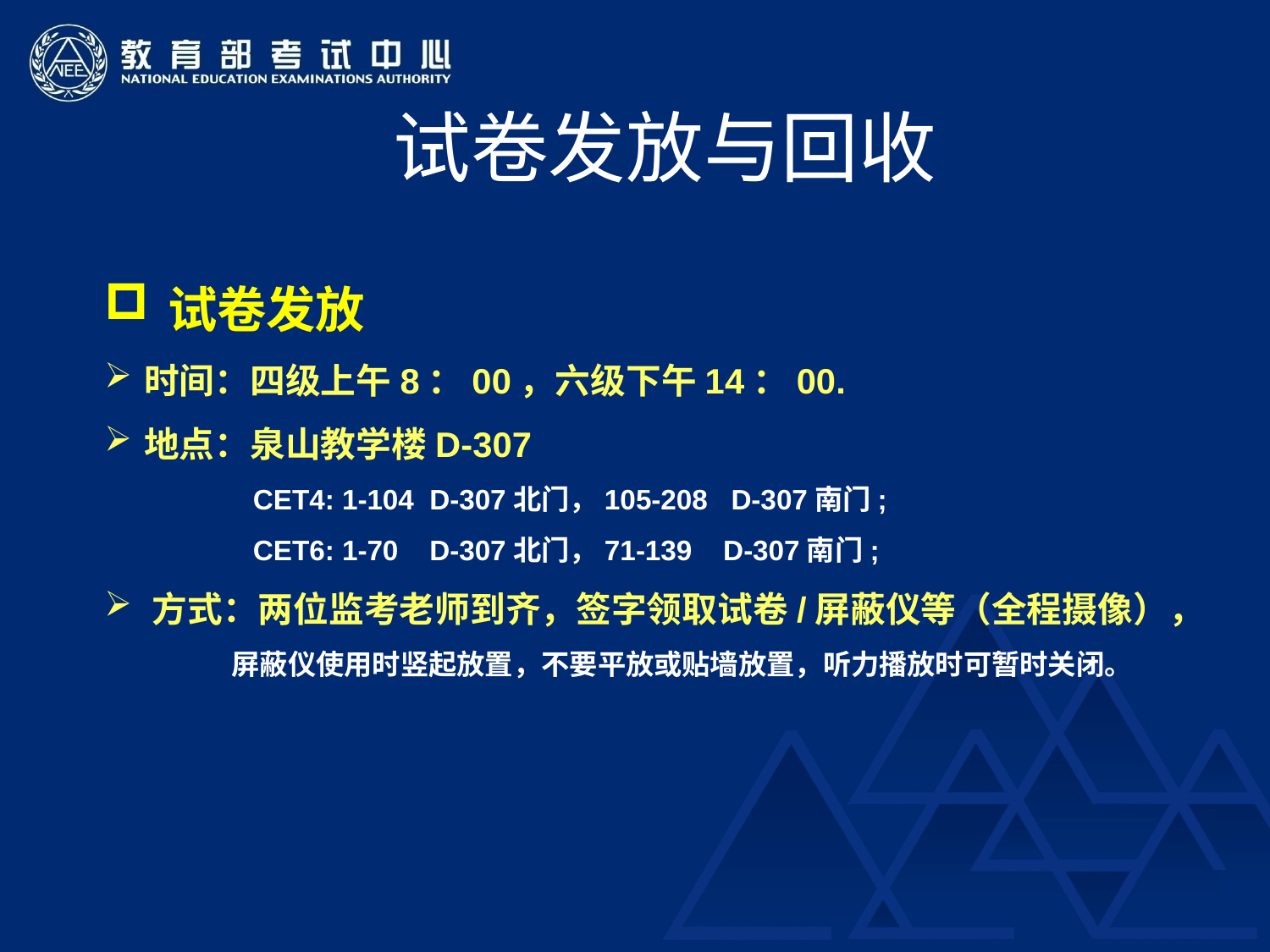

试卷发放与回收
试卷发放
时间：四级上午8：00，六级下午14：00.
地点：泉山教学楼D-307
                   CET4: 1-104  D-307北门，105-208   D-307南门;
                   CET6: 1-70    D-307北门，71-139    D-307南门;
方式：两位监考老师到齐，签字领取试卷/屏蔽仪等（全程摄像），
                   屏蔽仪使用时竖起放置，不要平放或贴墙放置，听力播放时可暂时关闭。